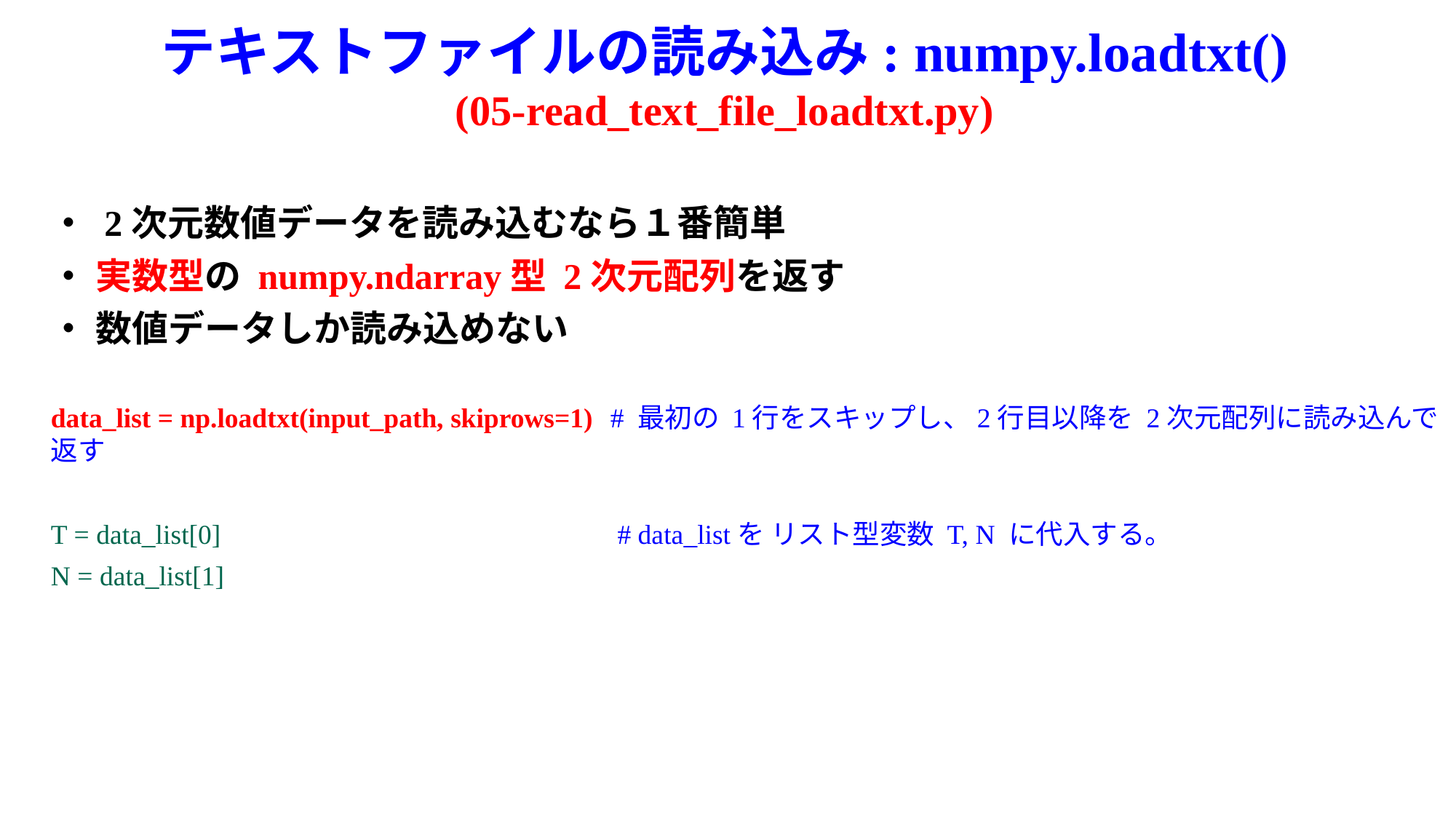

# テキストファイルの読み込み: numpy.loadtxt() (05-read_text_file_loadtxt.py)
・ 2次元数値データを読み込むなら１番簡単
・ 実数型の numpy.ndarray型 2次元配列を返す
・ 数値データしか読み込めない

data_list = np.loadtxt(input_path, skiprows=1)	  # 最初の 1行をスキップし、2行目以降を 2次元配列に読み込んで返す

T = data_list[0]				   # data_listを リスト型変数 T, N に代入する。
N = data_list[1]